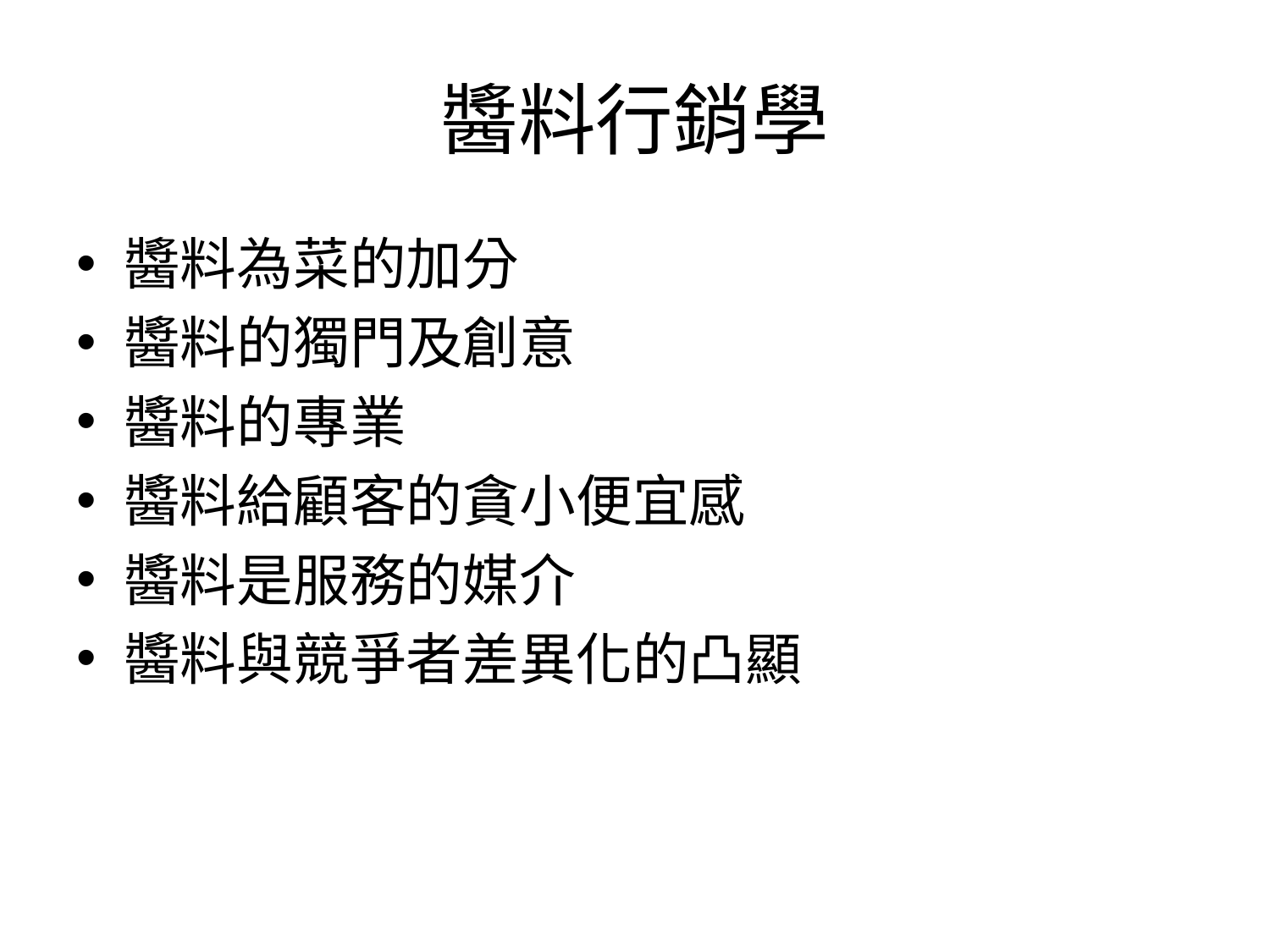

# 醬料行銷學
醬料為菜的加分
醬料的獨門及創意
醬料的專業
醬料給顧客的貪小便宜感
醬料是服務的媒介
醬料與競爭者差異化的凸顯